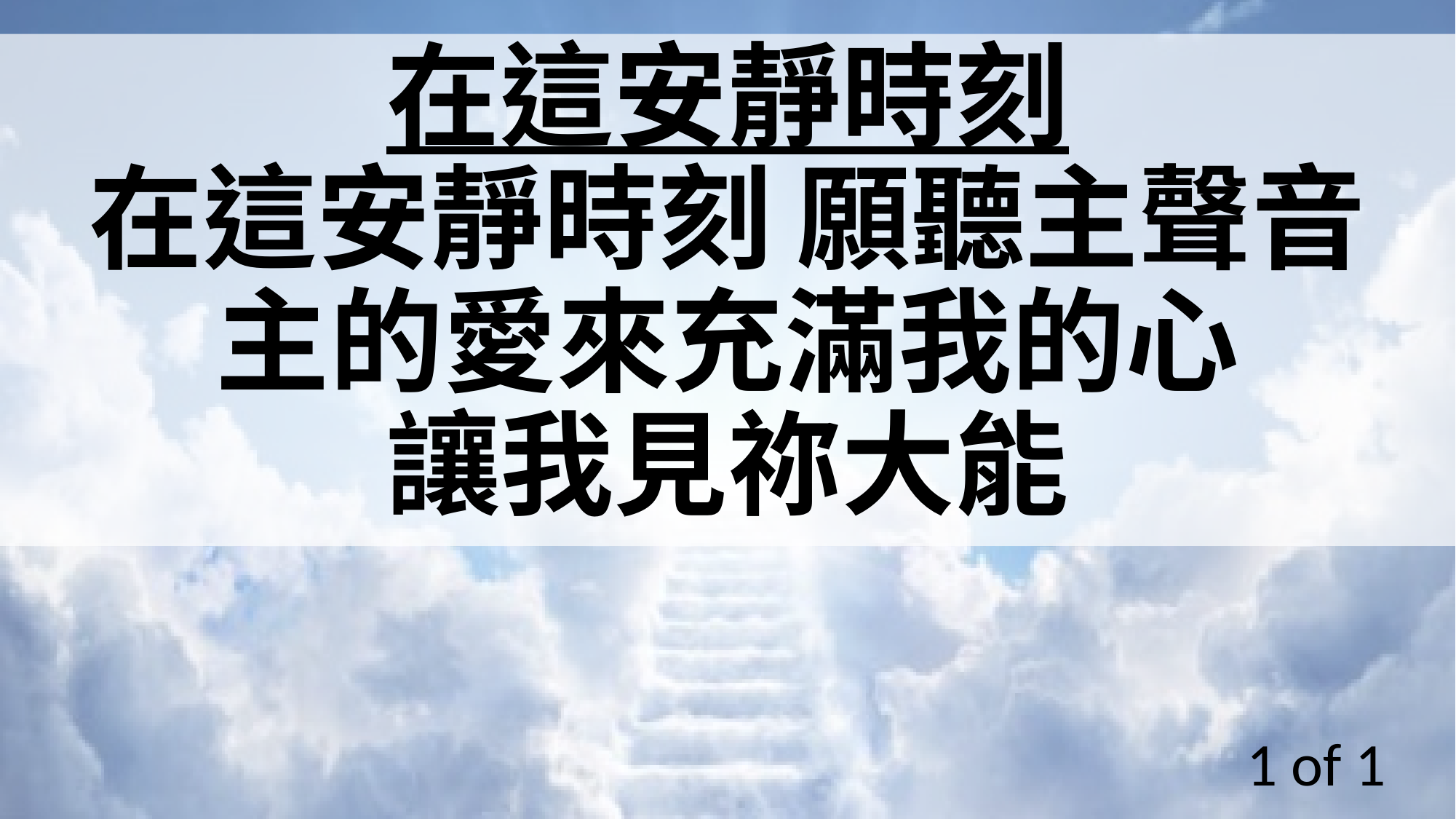

在這安靜時刻
在這安靜時刻 願聽主聲音
主的愛來充滿我的心
讓我見祢大能

1 of 1